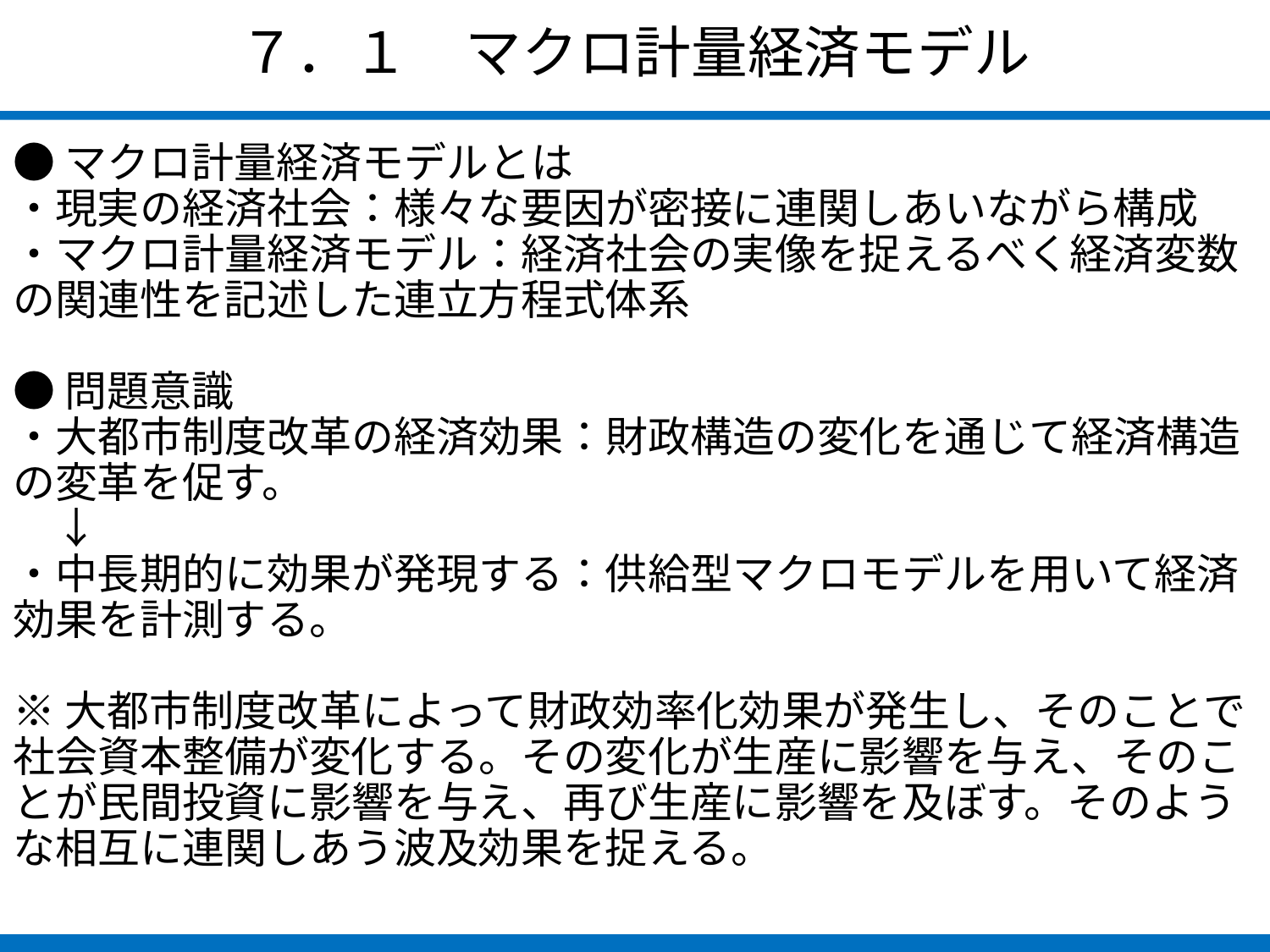

７．１　マクロ計量経済モデル

●マクロ計量経済モデルとは
・現実の経済社会：様々な要因が密接に連関しあいながら構成
・マクロ計量経済モデル：経済社会の実像を捉えるべく経済変数の関連性を記述した連立方程式体系

●問題意識
・大都市制度改革の経済効果：財政構造の変化を通じて経済構造の変革を促す。
　↓
・中長期的に効果が発現する：供給型マクロモデルを用いて経済効果を計測する。

※大都市制度改革によって財政効率化効果が発生し、そのことで社会資本整備が変化する。その変化が生産に影響を与え、そのことが民間投資に影響を与え、再び生産に影響を及ぼす。そのような相互に連関しあう波及効果を捉える。